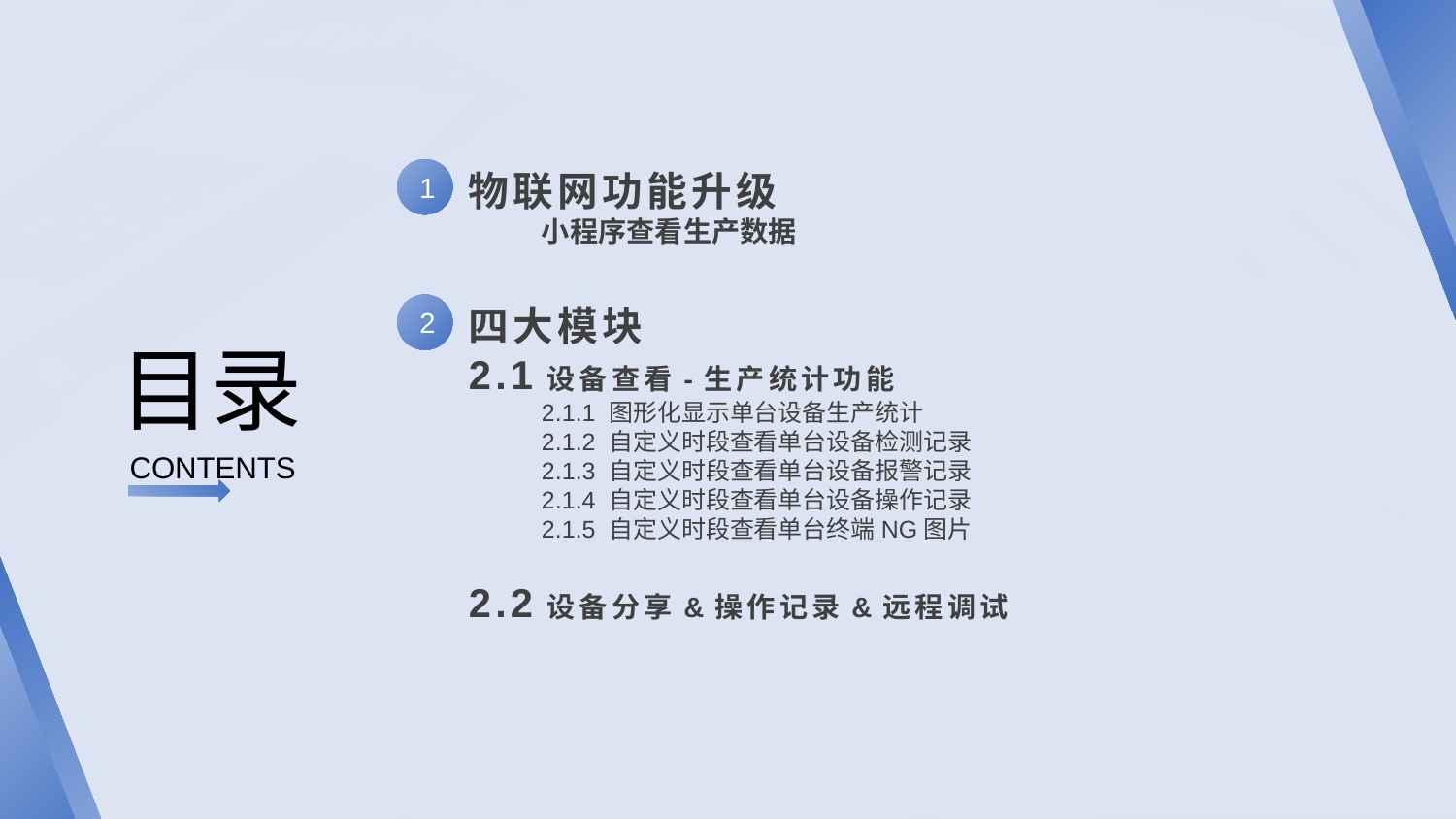

1
物联网功能升级
小程序查看生产数据
2
四大模块
2.1设备查看-生产统计功能
2.1.1 图形化显示单台设备生产统计
2.1.2 自定义时段查看单台设备检测记录
2.1.3 自定义时段查看单台设备报警记录
2.1.4 自定义时段查看单台设备操作记录
2.1.5 自定义时段查看单台终端NG图片

2.2设备分享&操作记录&远程调试
目录
CONTENTS